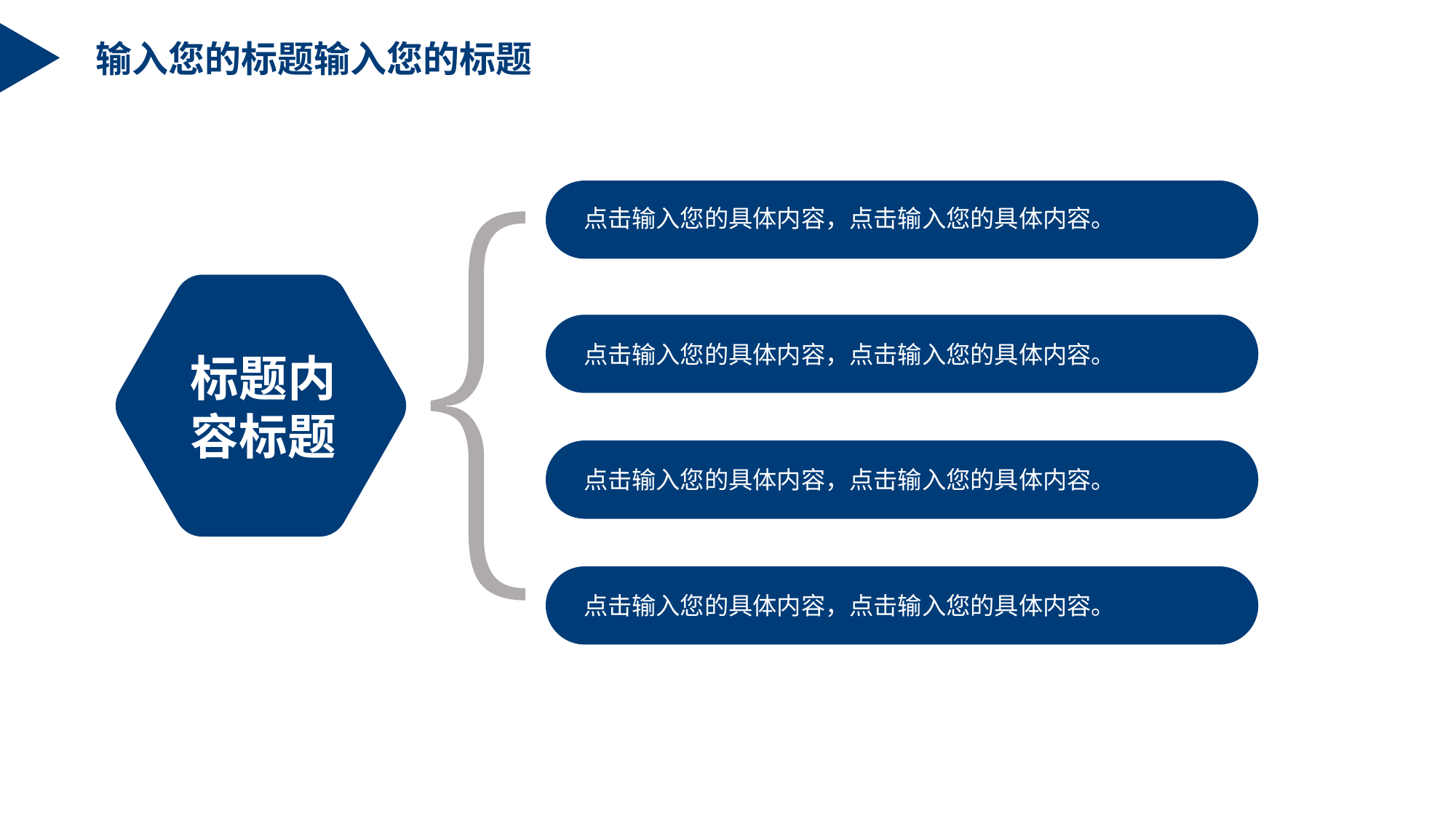

输入您的标题输入您的标题

点击输入您的具体内容，点击输入您的具体内容。

点击输入您的具体内容，点击输入您的具体内容。
标题内容标题

点击输入您的具体内容，点击输入您的具体内容。

点击输入您的具体内容，点击输入您的具体内容。